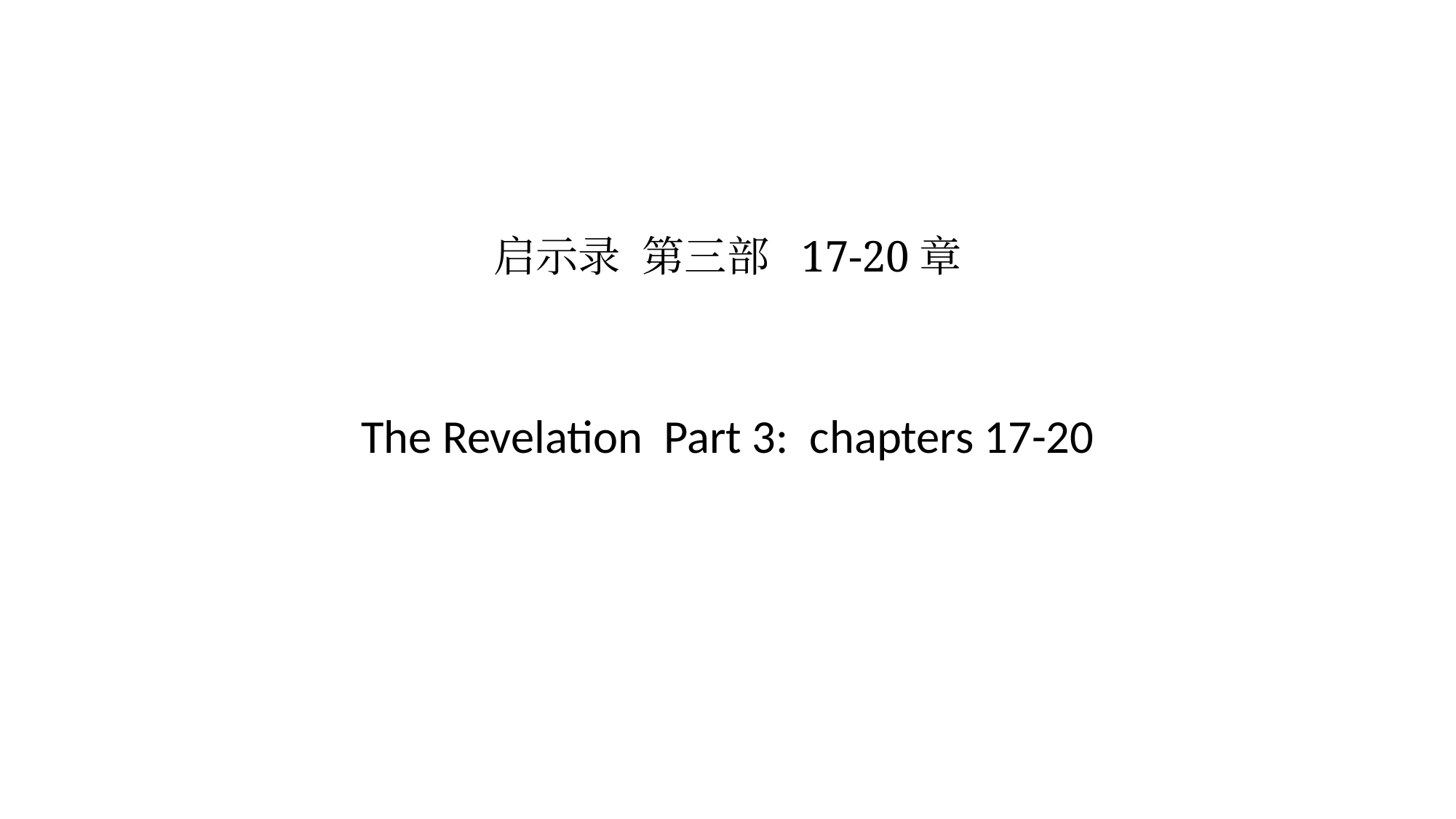

# 启示录  第三部  17-20章 The Revelation  Part 3:  chapters 17-20